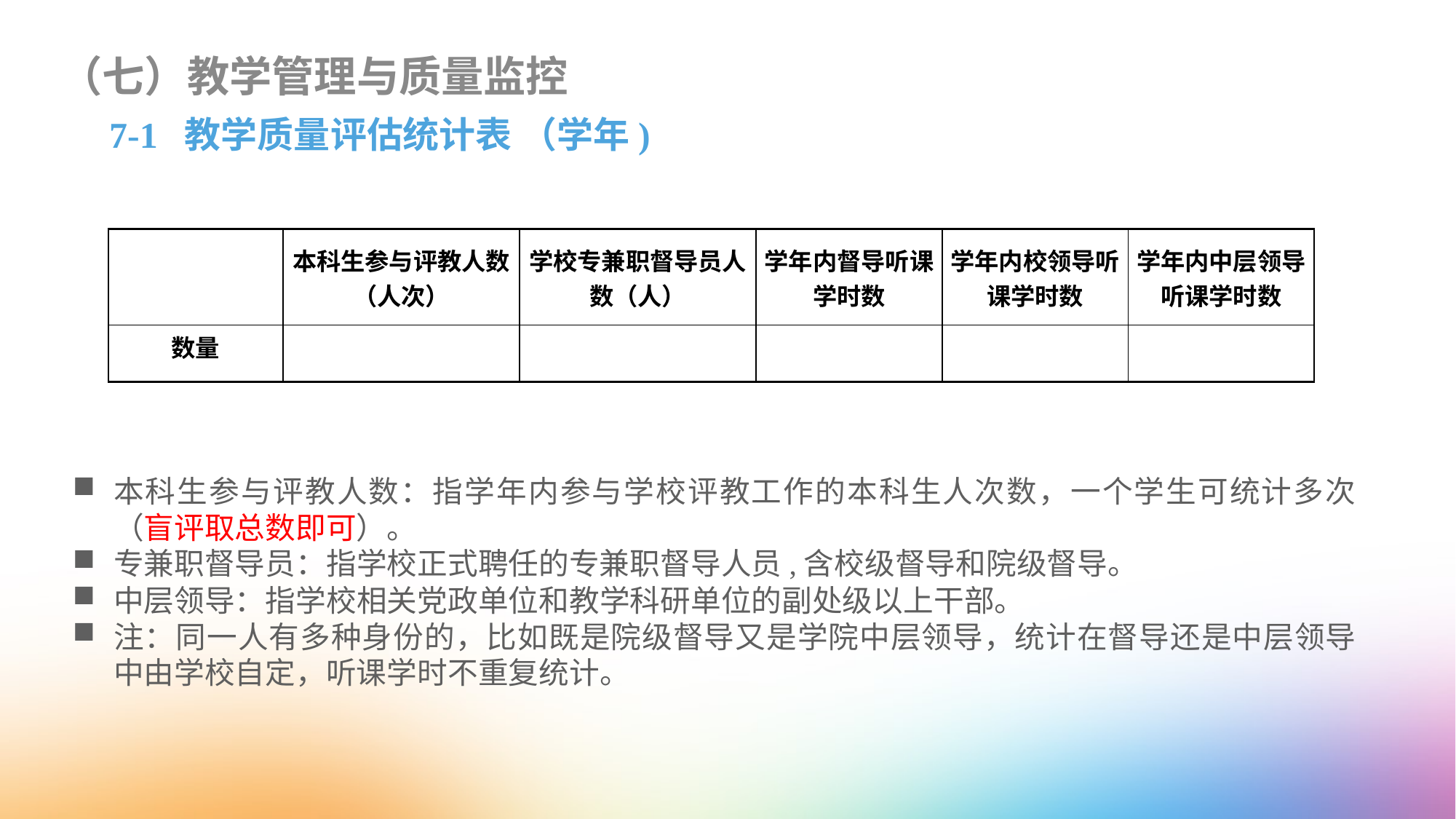

（七）教学管理与质量监控
7-1  教学质量评估统计表 （学年)
|  | 本科生参与评教人数 （人次） | 学校专兼职督导员人数（人） | 学年内督导听课学时数 | 学年内校领导听课学时数 | 学年内中层领导听课学时数 |
| --- | --- | --- | --- | --- | --- |
| 数量 |  |  |  |  |  |
本科生参与评教人数：指学年内参与学校评教工作的本科生人次数，一个学生可统计多次（盲评取总数即可）。
专兼职督导员：指学校正式聘任的专兼职督导人员,含校级督导和院级督导。
中层领导：指学校相关党政单位和教学科研单位的副处级以上干部。
注：同一人有多种身份的，比如既是院级督导又是学院中层领导，统计在督导还是中层领导中由学校自定，听课学时不重复统计。